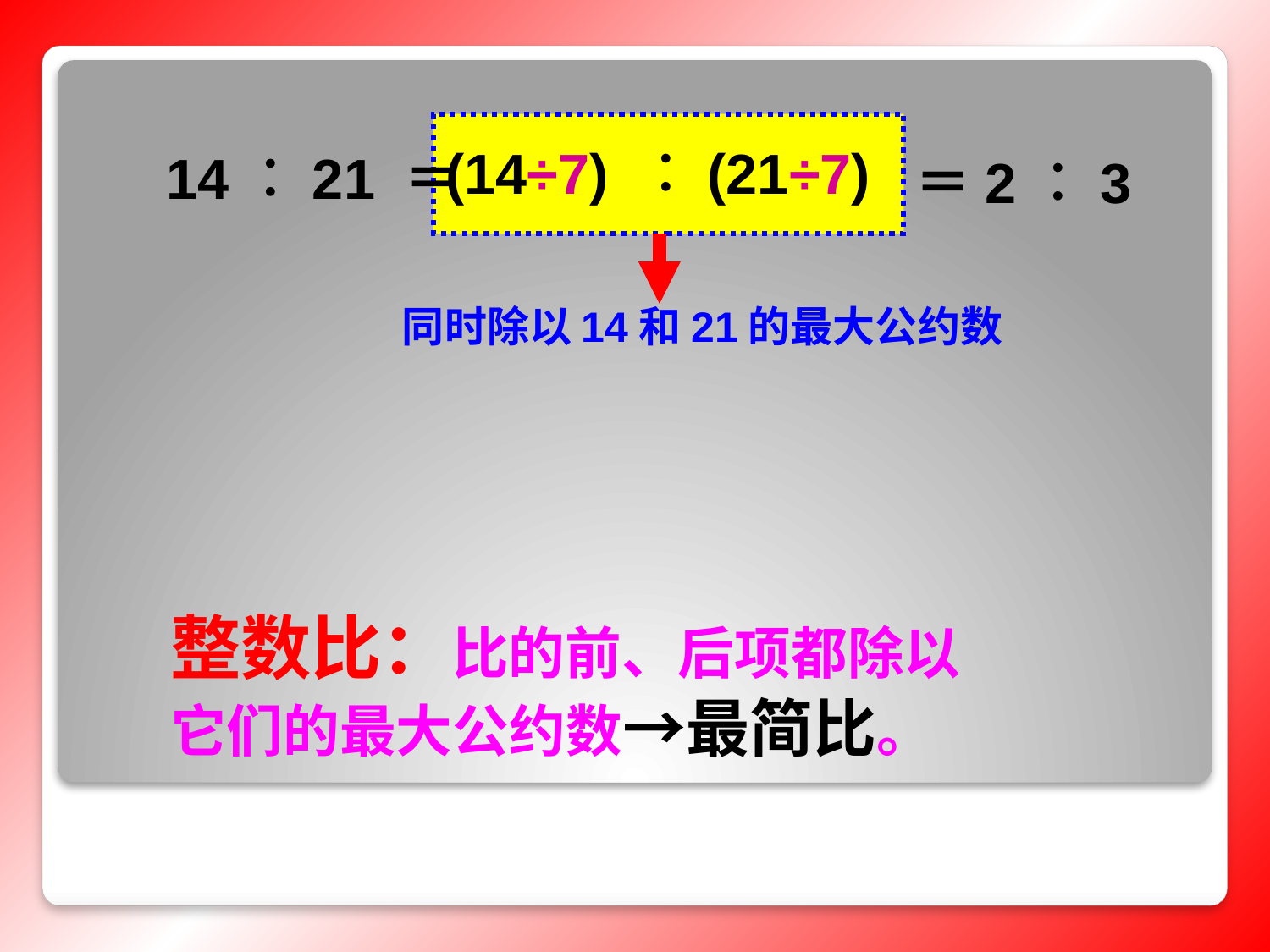

(14÷7) ︰(21÷7)
14︰21 ＝
＝2︰3

同时除以14和21的最大公约数

整数比：比的前、后项都除以它们的最大公约数→最简比。